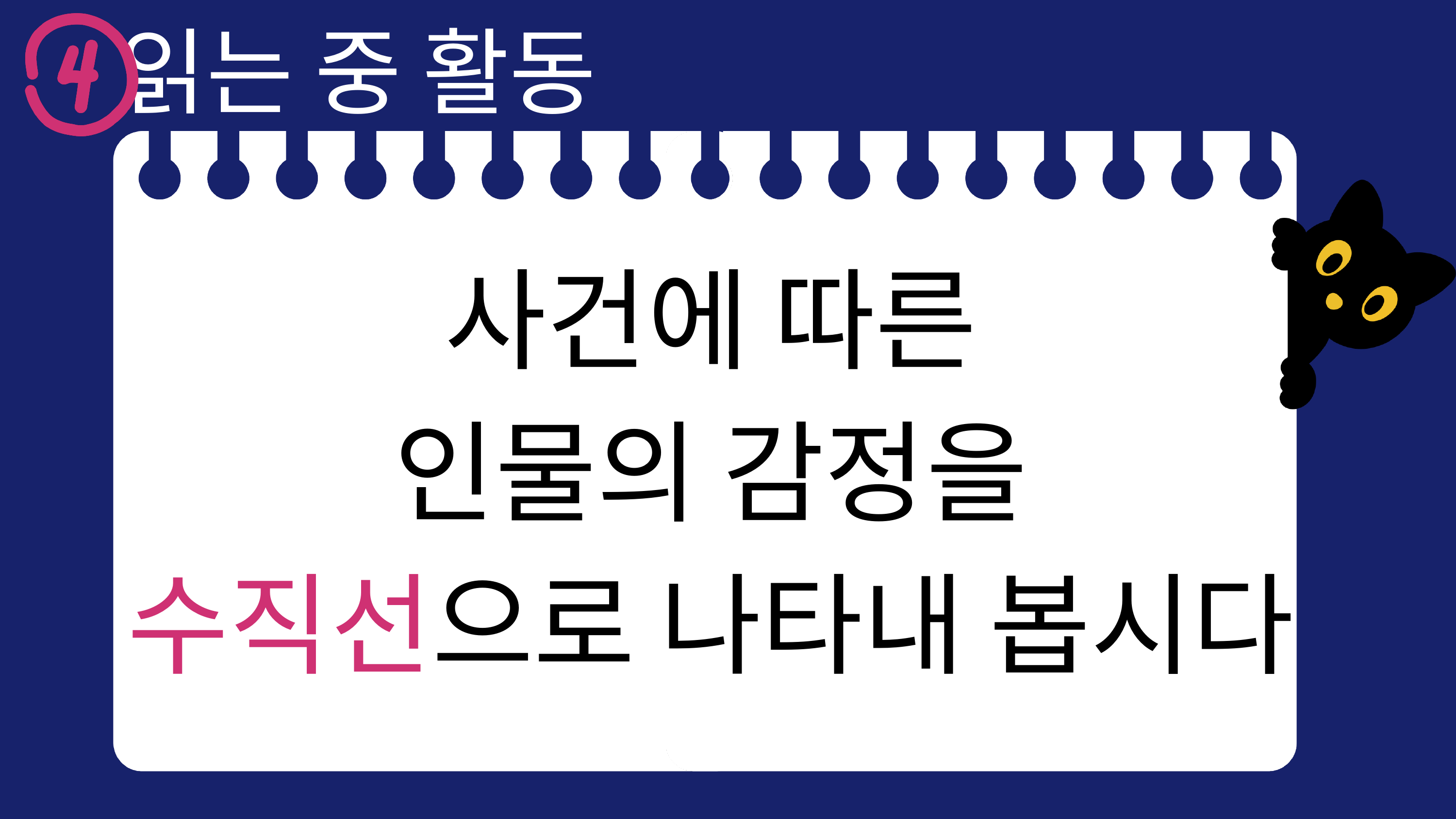

읽는 중 활동

사건에 따른
인물의 감정을
수직선으로 나타내 봅시다